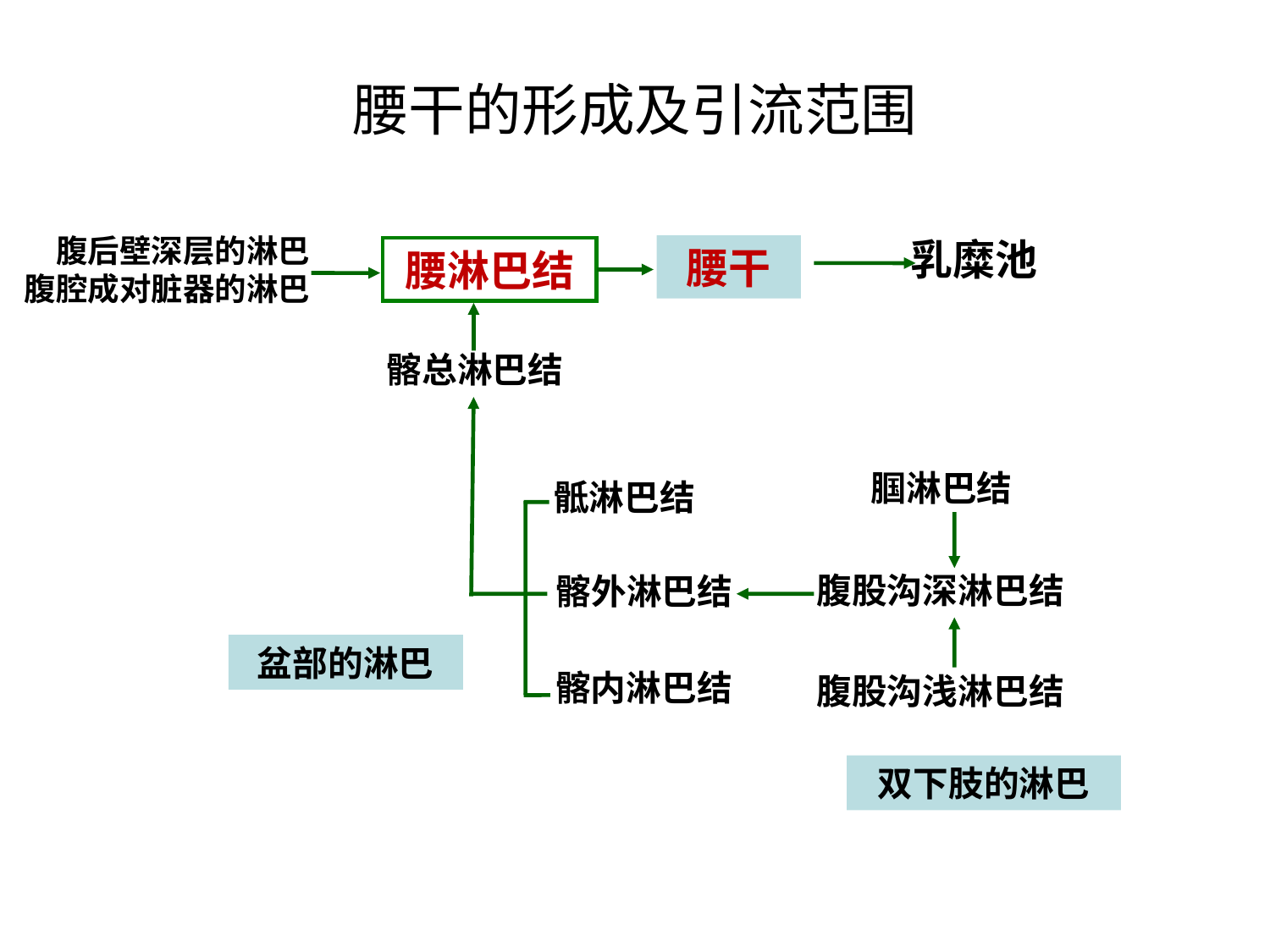

腰干的形成及引流范围
腹后壁深层的淋巴
腹腔成对脏器的淋巴
乳糜池
腰干
腰淋巴结

髂总淋巴结

骶淋巴结
髂外淋巴结
髂内淋巴结
腘淋巴结

腹股沟深淋巴结

腹股沟浅淋巴结

盆部的淋巴
双下肢的淋巴